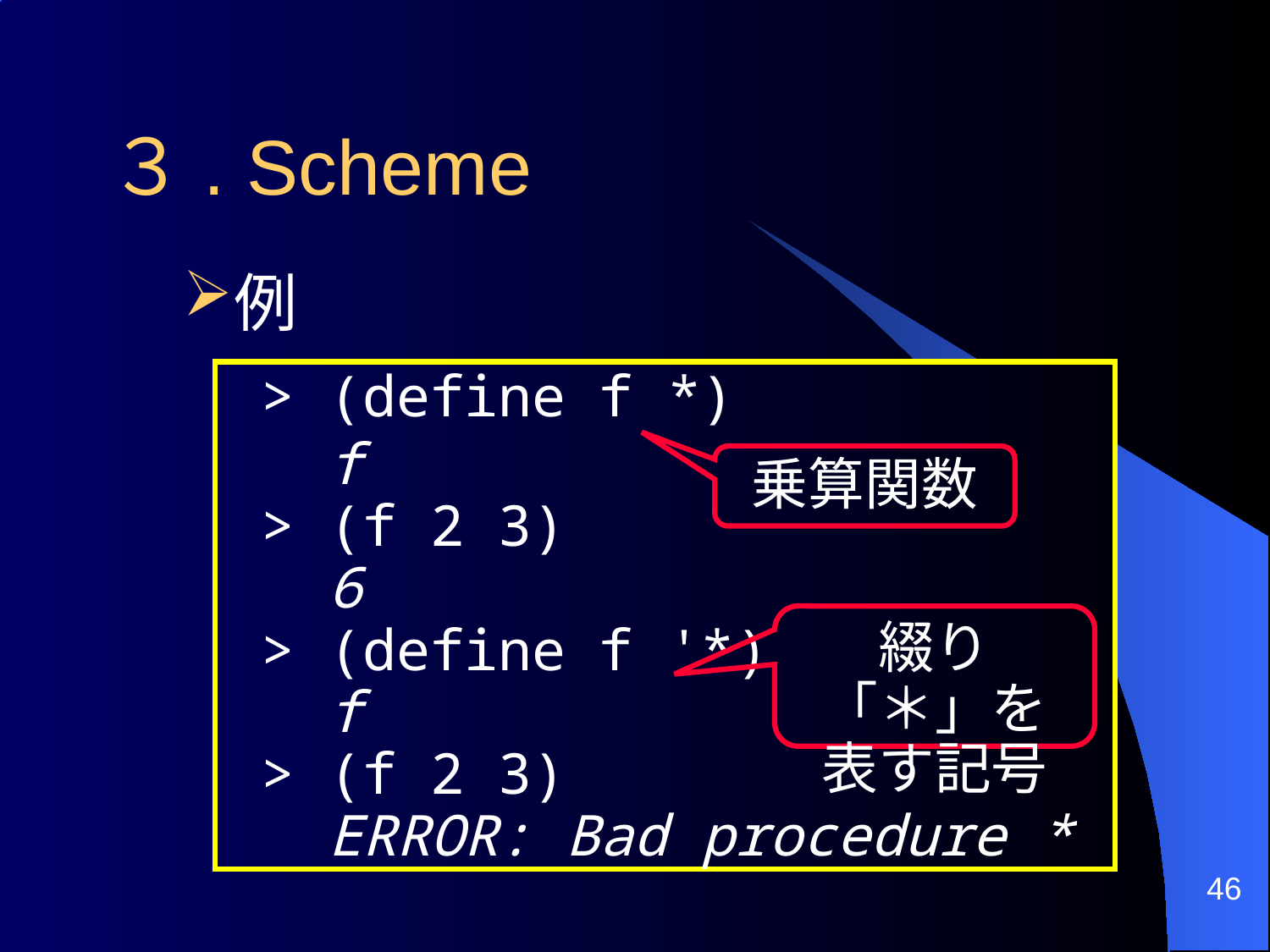

３. Scheme
例
 > (define f *)
   f
 > (f 2 3)
   6
 > (define f '*)
   f
 > (f 2 3)
   ERROR: Bad procedure *
乗算関数
綴り「＊」を表す記号
46